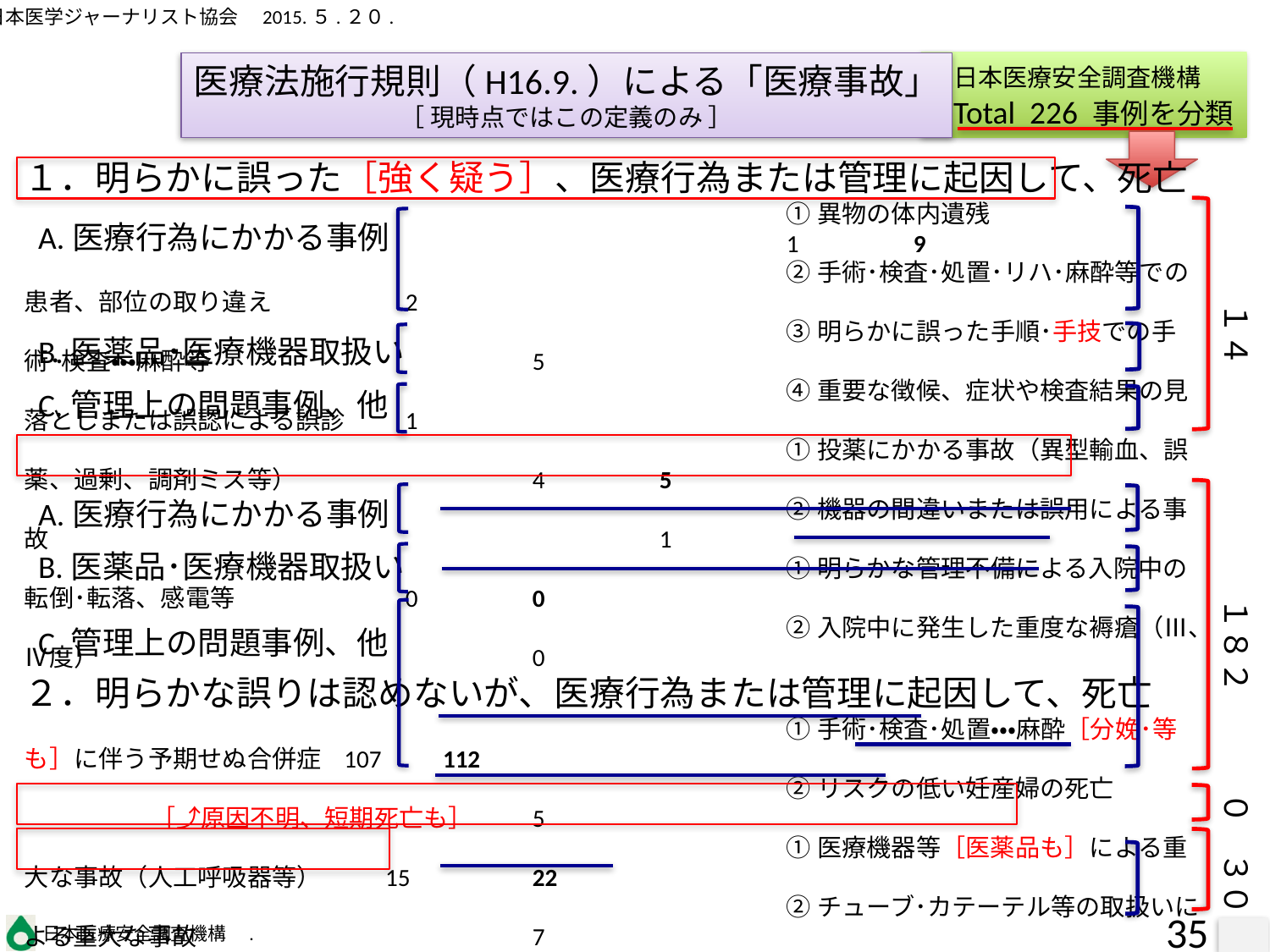

医療法施行規則（H16.9.）による「医療事故」
［ 現時点ではこの定義のみ ］
日本医療安全調査機構
Total  226 事例を分類

１．明らかに誤った［強く疑う］、医療行為または管理に起因して、死亡
						①異物の体内遺残								1	9
						②手術･検査･処置･リハ･麻酔等での患者、部位の取り違え		2
						③明らかに誤った手順･手技での手術･検査・・・麻酔等			5
						④重要な徴候、症状や検査結果の見落としまたは誤認による誤診	1
						①投薬にかかる事故（異型輸血、誤薬、過剰、調剤ミス等）		4	5
						②機器の間違いまたは誤用による事故					1
						①明らかな管理不備による入院中の転倒･転落、感電等		0	0
						②入院中に発生した重度な褥瘡（Ⅲ、Ⅳ度）				0
２．明らかな誤りは認めないが、医療行為または管理に起因して、死亡
						①手術･検査･処置・・・麻酔［分娩･等も］に伴う予期せぬ合併症   107　　112
						②リスクの低い妊産婦の死亡		［⤴原因不明、短期死亡も］	5
						①医療機器等［医薬品も］による重大な事故（人工呼吸器等）　      15	22
						②チューブ･カテーテル等の取扱いによる重大な事故			7
						①熟練度の低い者が適切な指導なく行った医療行為による事故	2	48
						②入院中の転倒･転落、感電、熱傷、［溺死］				0
						③入院中の身体抑制に伴う事故						0
						④その他、原因不明で重篤な結果が生じた事例		        　　　　 27
						⑤院内感染(ｱｳﾄﾌﾞﾚｰｸ）［新たに設定］	［⤴巡視時心肺停止も］	5
						⑥その他観察管理･退院判断等［新たに設定］			         14
３．上記1,2のほか、事故の発生の予防、再発の防止に資する事例
４．その他［新たに設定］	Ａ．遺族の強い希望							         19	30
						Ｂ．ハイリスク状態（状態が著しく低い状態での合併症、原疾患）	7
						Ｃ．医療行為･管理に直接関連を見いだせない突然の死亡		4

A.医療行為にかかる事例

B.医薬品･医療機器取扱い
C.管理上の問題事例、他
１４

A.医療行為にかかる事例
B.医薬品･医療機器取扱い

C.管理上の問題事例、他

１８２

０

３０